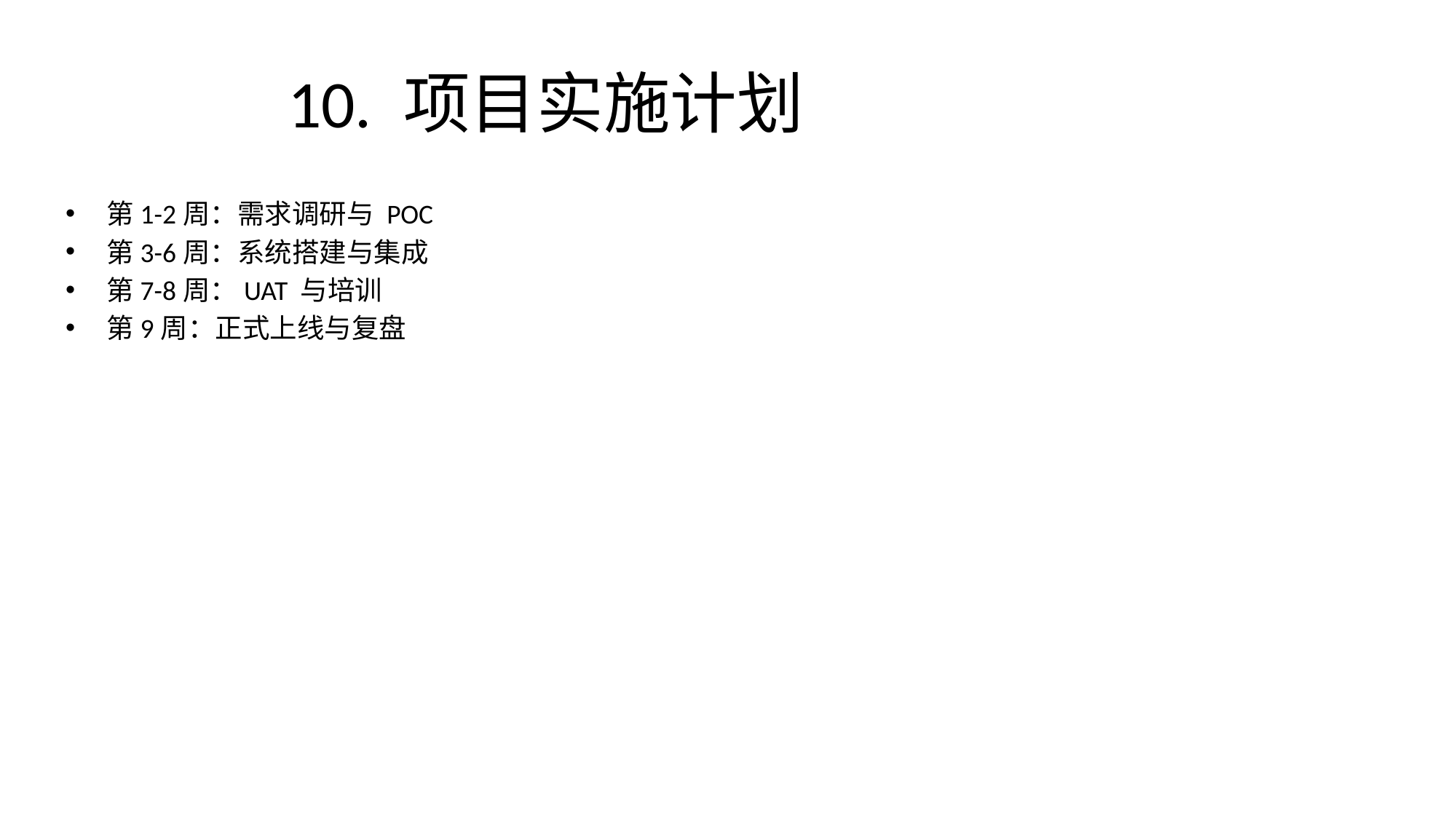

# 10. 项目实施计划
第1-2周：需求调研与 POC
第3-6周：系统搭建与集成
第7-8周：UAT 与培训
第9周：正式上线与复盘